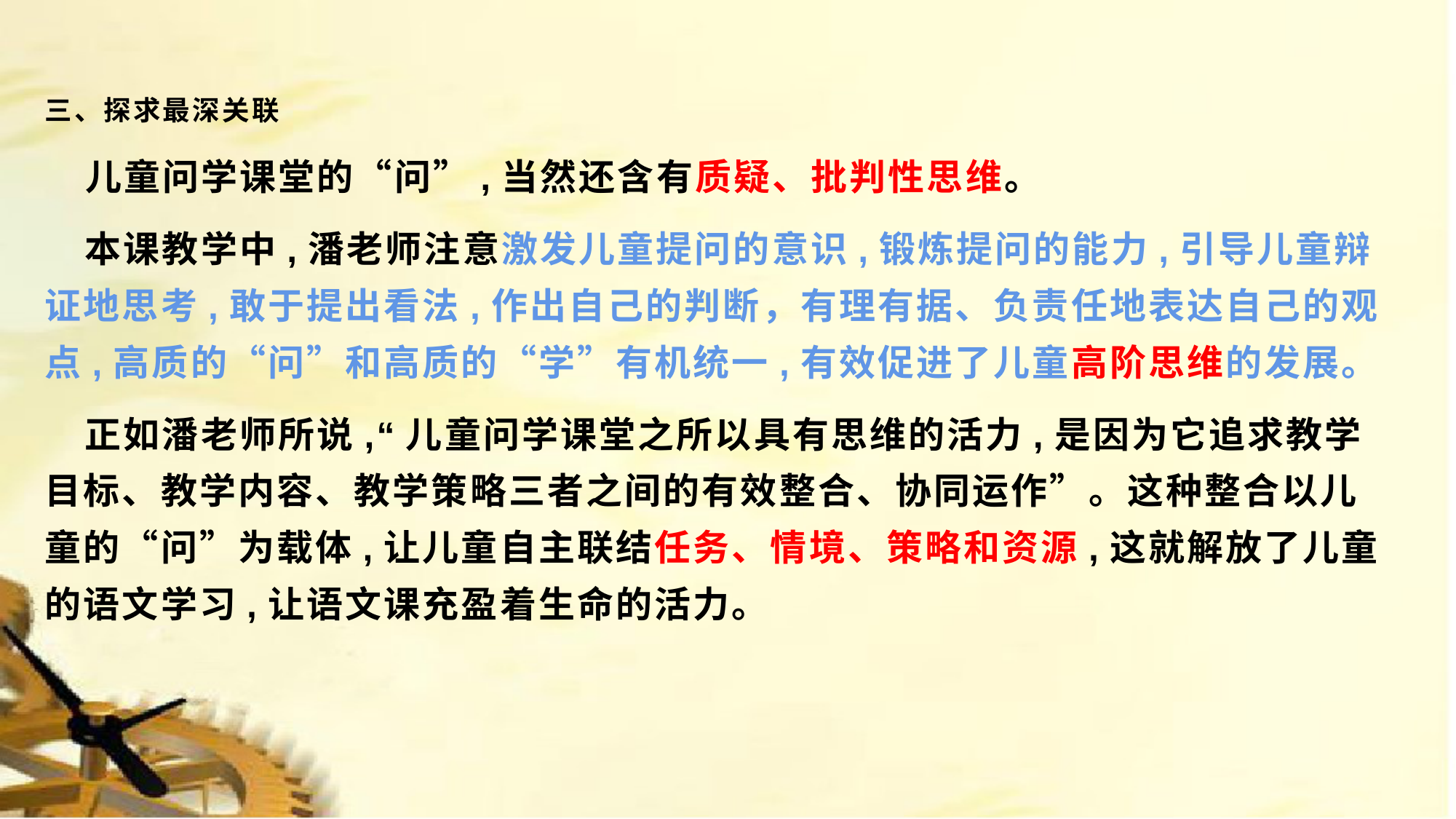

三、探求最深关联
    儿童问学课堂的“问”,当然还含有质疑、批判性思维。
   本课教学中,潘老师注意激发儿童提问的意识,锻炼提问的能力,引导儿童辩证地思考,敢于提出看法,作出自己的判断，有理有据、负责任地表达自己的观点,高质的“问”和高质的“学”有机统一,有效促进了儿童高阶思维的发展。
   正如潘老师所说,“儿童问学课堂之所以具有思维的活力,是因为它追求教学目标、教学内容、教学策略三者之间的有效整合、协同运作”。这种整合以儿童的“问”为载体,让儿童自主联结任务、情境、策略和资源,这就解放了儿童的语文学习,让语文课充盈着生命的活力。